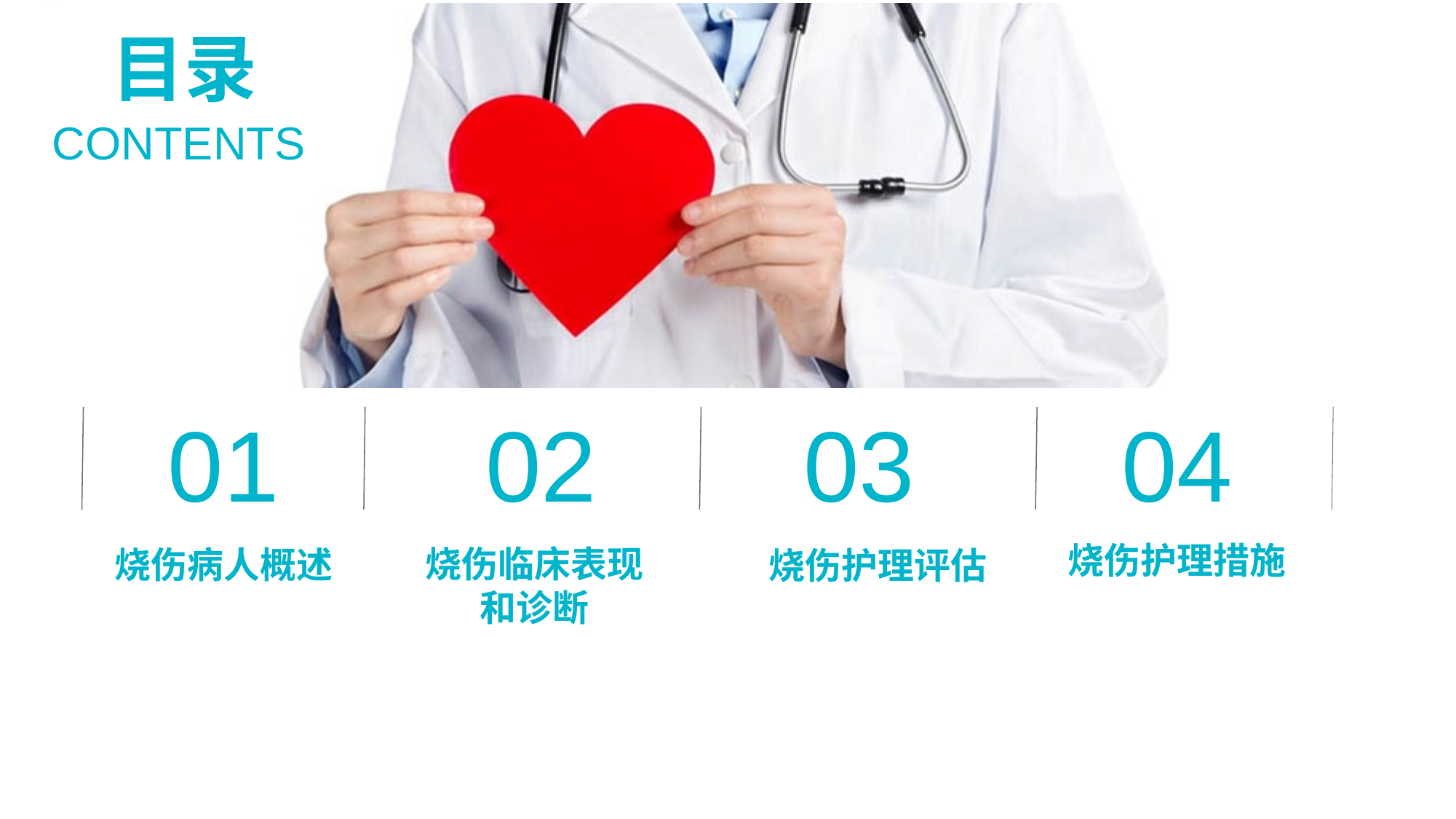

目录
CONTENTS
01
02
03
04
烧伤护理措施
烧伤临床表现
和诊断
烧伤病人概述
烧伤护理评估